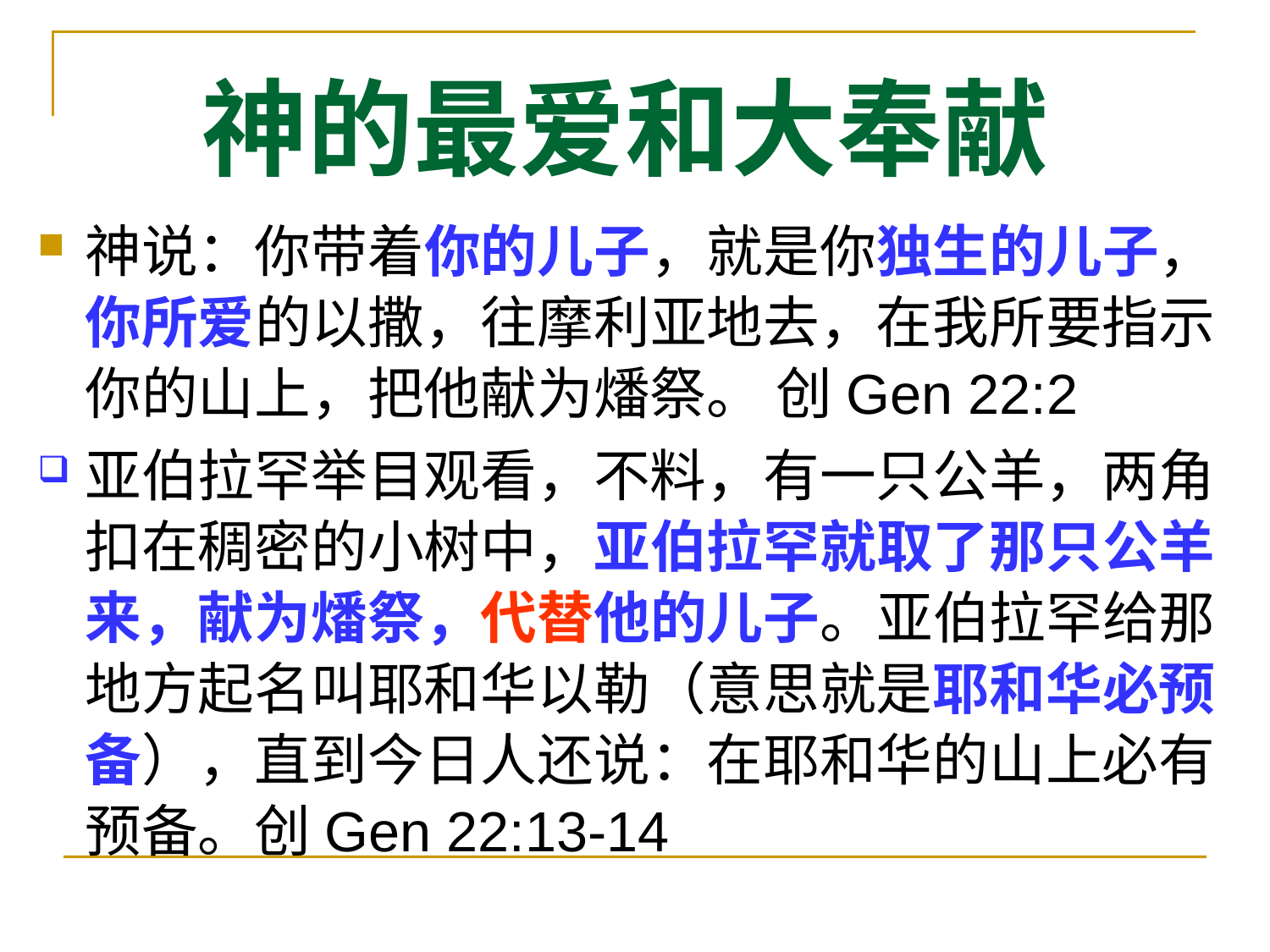

# 神的最爱和大奉献
神说：你带着你的儿子，就是你独生的儿子，你所爱的以撒，往摩利亚地去，在我所要指示你的山上，把他献为燔祭。 创Gen 22:2
亚伯拉罕举目观看，不料，有一只公羊，两角扣在稠密的小树中，亚伯拉罕就取了那只公羊来，献为燔祭，代替他的儿子。亚伯拉罕给那地方起名叫耶和华以勒（意思就是耶和华必预备），直到今日人还说：在耶和华的山上必有预备。创Gen 22:13-14